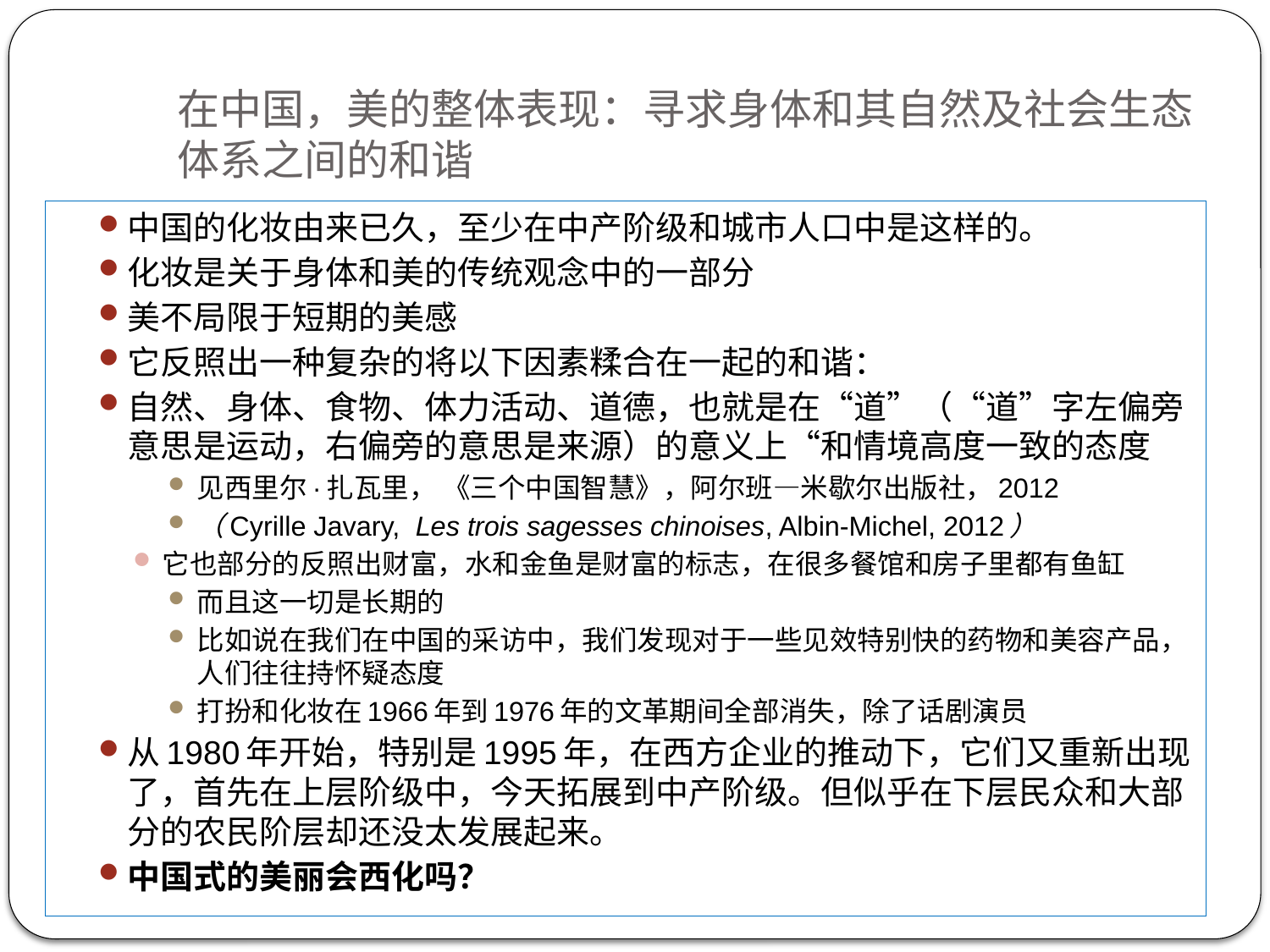

# 在中国，美的整体表现：寻求身体和其自然及社会生态体系之间的和谐
中国的化妆由来已久，至少在中产阶级和城市人口中是这样的。
化妆是关于身体和美的传统观念中的一部分
美不局限于短期的美感
它反照出一种复杂的将以下因素糅合在一起的和谐：
自然、身体、食物、体力活动、道德，也就是在“道”（“道”字左偏旁意思是运动，右偏旁的意思是来源）的意义上“和情境高度一致的态度
见西里尔·扎瓦里， 《三个中国智慧》，阿尔班—米歇尔出版社，2012
（Cyrille Javary,  Les trois sagesses chinoises, Albin-Michel, 2012）
它也部分的反照出财富，水和金鱼是财富的标志，在很多餐馆和房子里都有鱼缸
而且这一切是长期的
比如说在我们在中国的采访中，我们发现对于一些见效特别快的药物和美容产品，人们往往持怀疑态度
打扮和化妆在1966年到1976年的文革期间全部消失，除了话剧演员
从1980年开始，特别是1995年，在西方企业的推动下，它们又重新出现了，首先在上层阶级中，今天拓展到中产阶级。但似乎在下层民众和大部分的农民阶层却还没太发展起来。
中国式的美丽会西化吗？